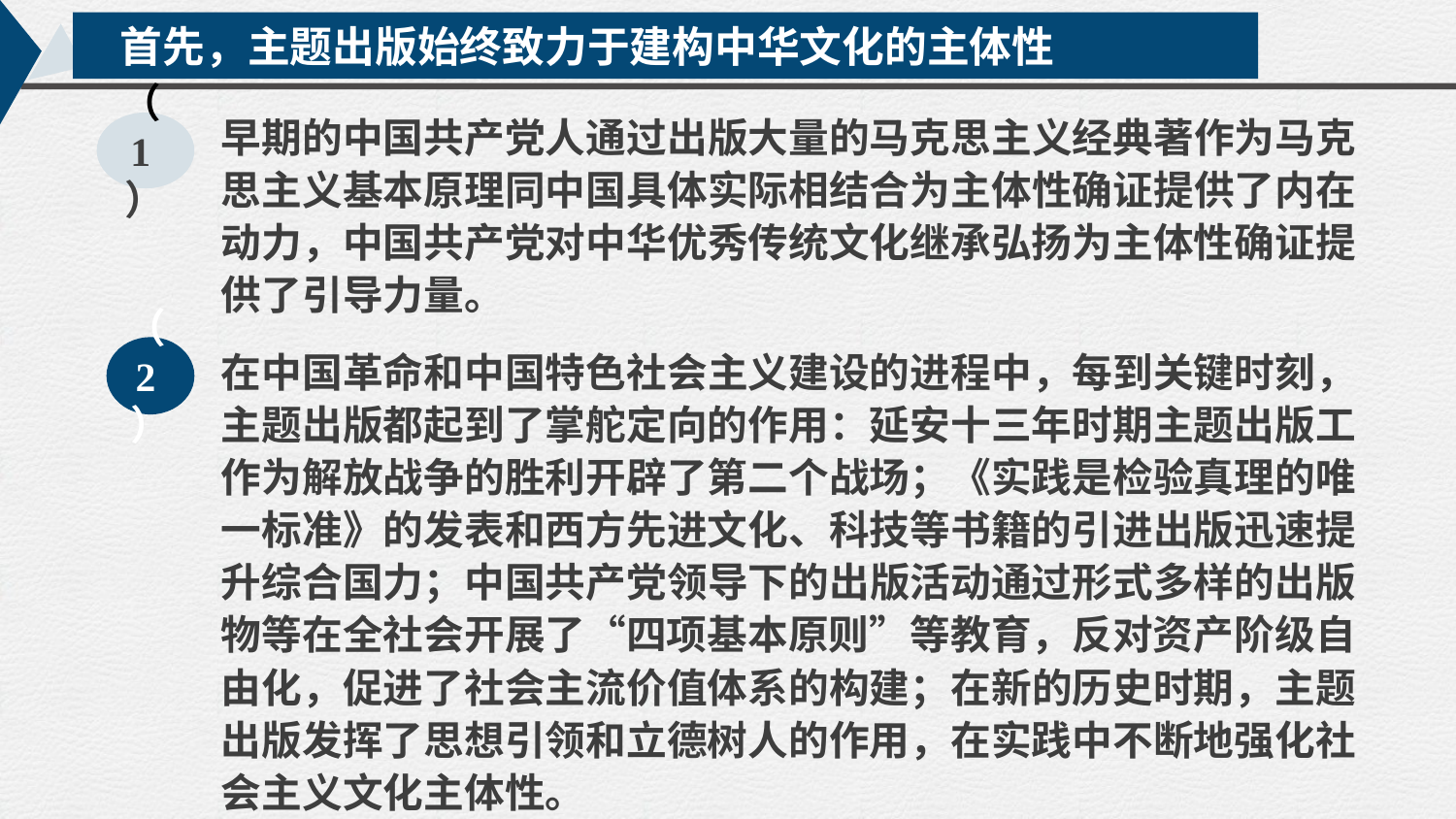

首先，主题出版始终致力于建构中华文化的主体性

早期的中国共产党人通过出版大量的马克思主义经典著作为马克思主义基本原理同中国具体实际相结合为主体性确证提供了内在动力，中国共产党对中华优秀传统文化继承弘扬为主体性确证提供了引导力量。

（1）
在中国革命和中国特色社会主义建设的进程中，每到关键时刻，主题出版都起到了掌舵定向的作用：延安十三年时期主题出版工作为解放战争的胜利开辟了第二个战场；《实践是检验真理的唯一标准》的发表和西方先进文化、科技等书籍的引进出版迅速提升综合国力；中国共产党领导下的出版活动通过形式多样的出版物等在全社会开展了“四项基本原则”等教育，反对资产阶级自由化，促进了社会主流价值体系的构建；在新的历史时期，主题出版发挥了思想引领和立德树人的作用，在实践中不断地强化社会主义文化主体性。

（2）